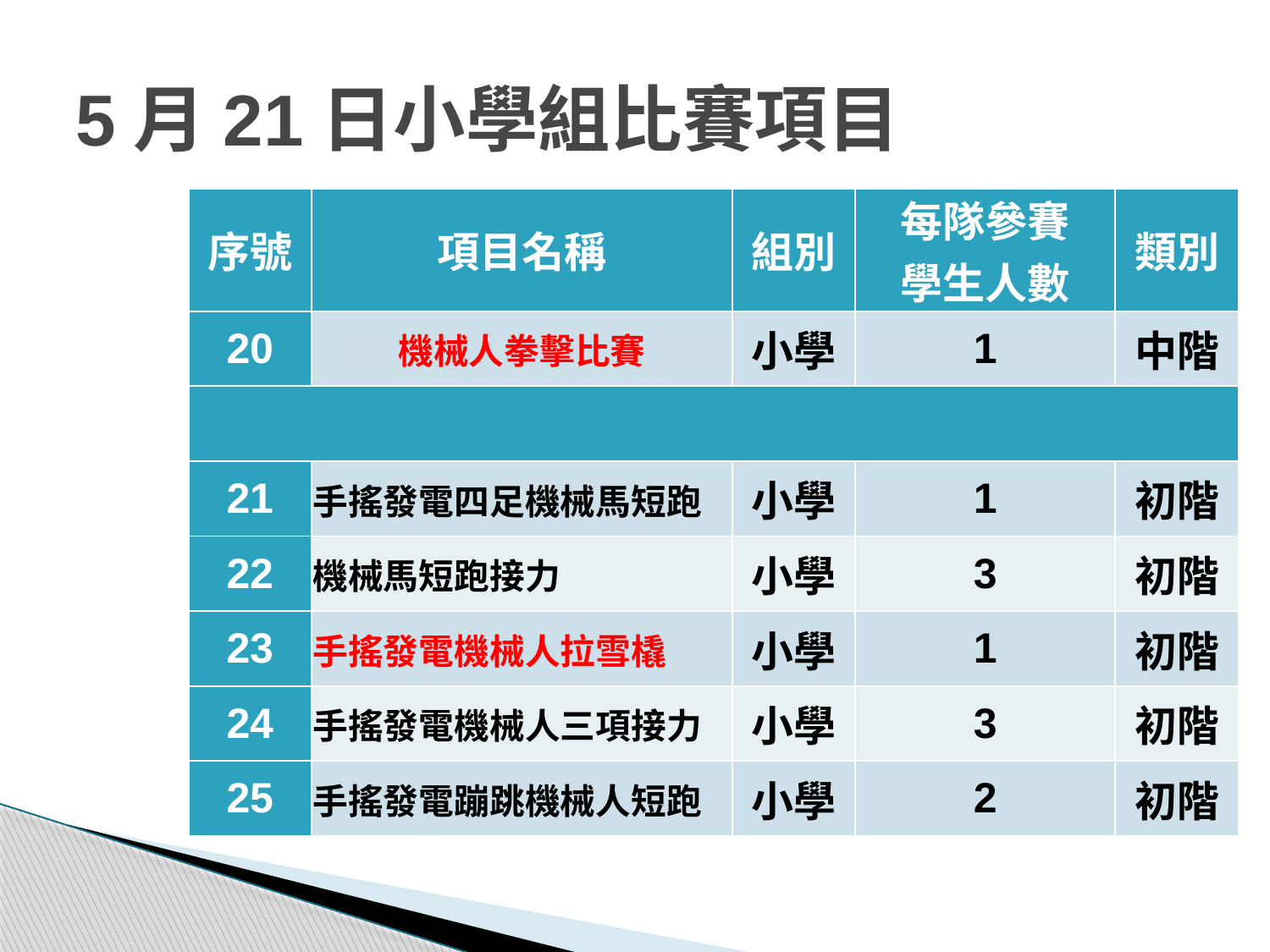

# 5月21日小學組比賽項目
| 序號 | 項目名稱 | 組別 | 每隊參賽 學生人數 | 類別 |
| --- | --- | --- | --- | --- |
| 20 | 機械人拳擊比賽 | 小學 | 1 | 中階 |
|  |  |  |  |  |
| 21 | 手搖發電四足機械馬短跑 | 小學 | 1 | 初階 |
| 22 | 機械馬短跑接力 | 小學 | 3 | 初階 |
| 23 | 手搖發電機械人拉雪橇 | 小學 | 1 | 初階 |
| 24 | 手搖發電機械人三項接力 | 小學 | 3 | 初階 |
| 25 | 手搖發電蹦跳機械人短跑 | 小學 | 2 | 初階 |